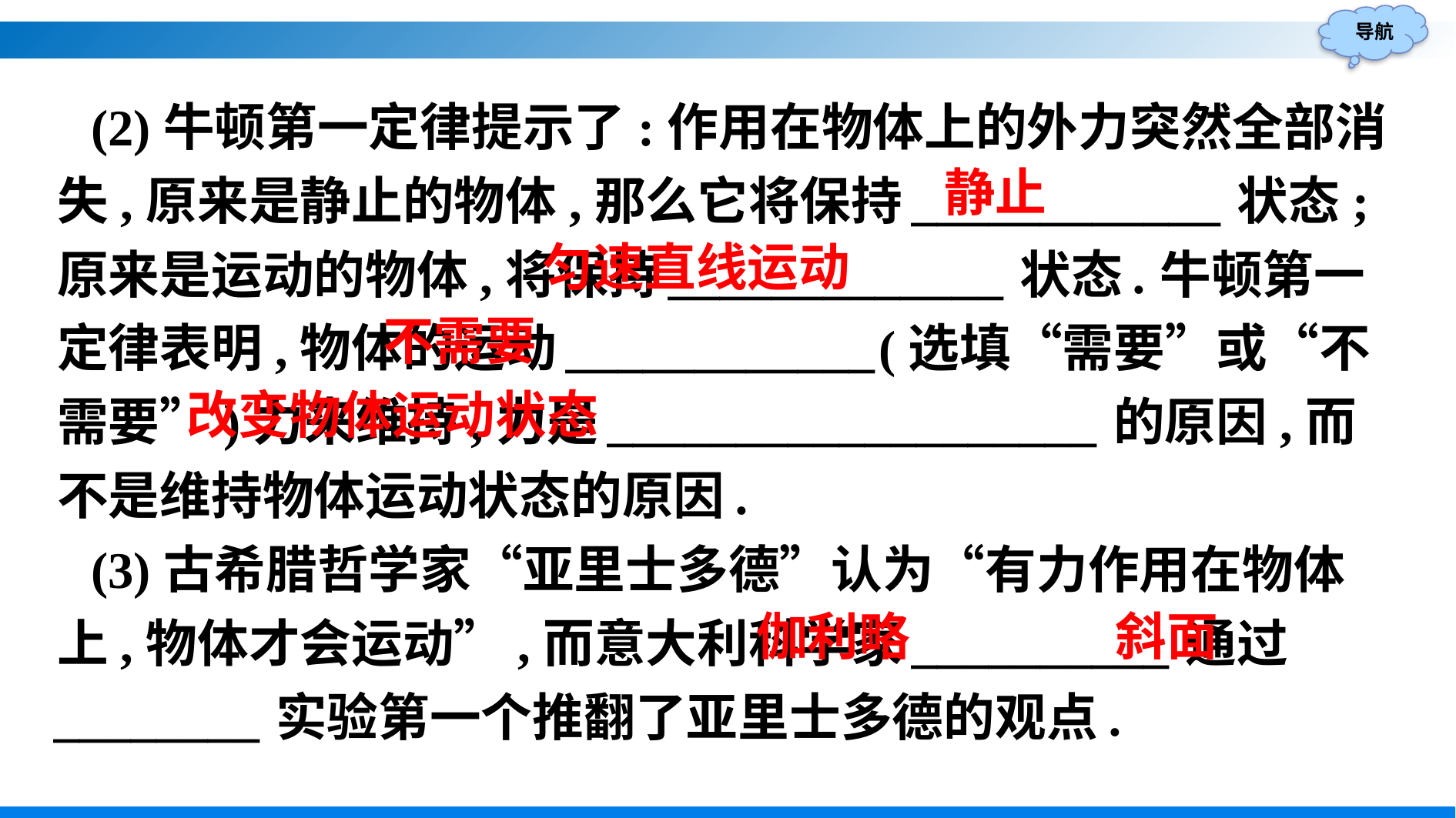

(2)牛顿第一定律提示了:作用在物体上的外力突然全部消失,原来是静止的物体,那么它将保持____________状态;原来是运动的物体,将保持_____________状态.牛顿第一定律表明,物体的运动____________(选填“需要”或“不需要”)力来维持,力是___________________的原因,而不是维持物体运动状态的原因.
(3)古希腊哲学家“亚里士多德”认为“有力作用在物体上,物体才会运动”,而意大利科学家__________通过________实验第一个推翻了亚里士多德的观点.
静止
匀速直线运动
不需要
改变物体运动状态
伽利略
斜面